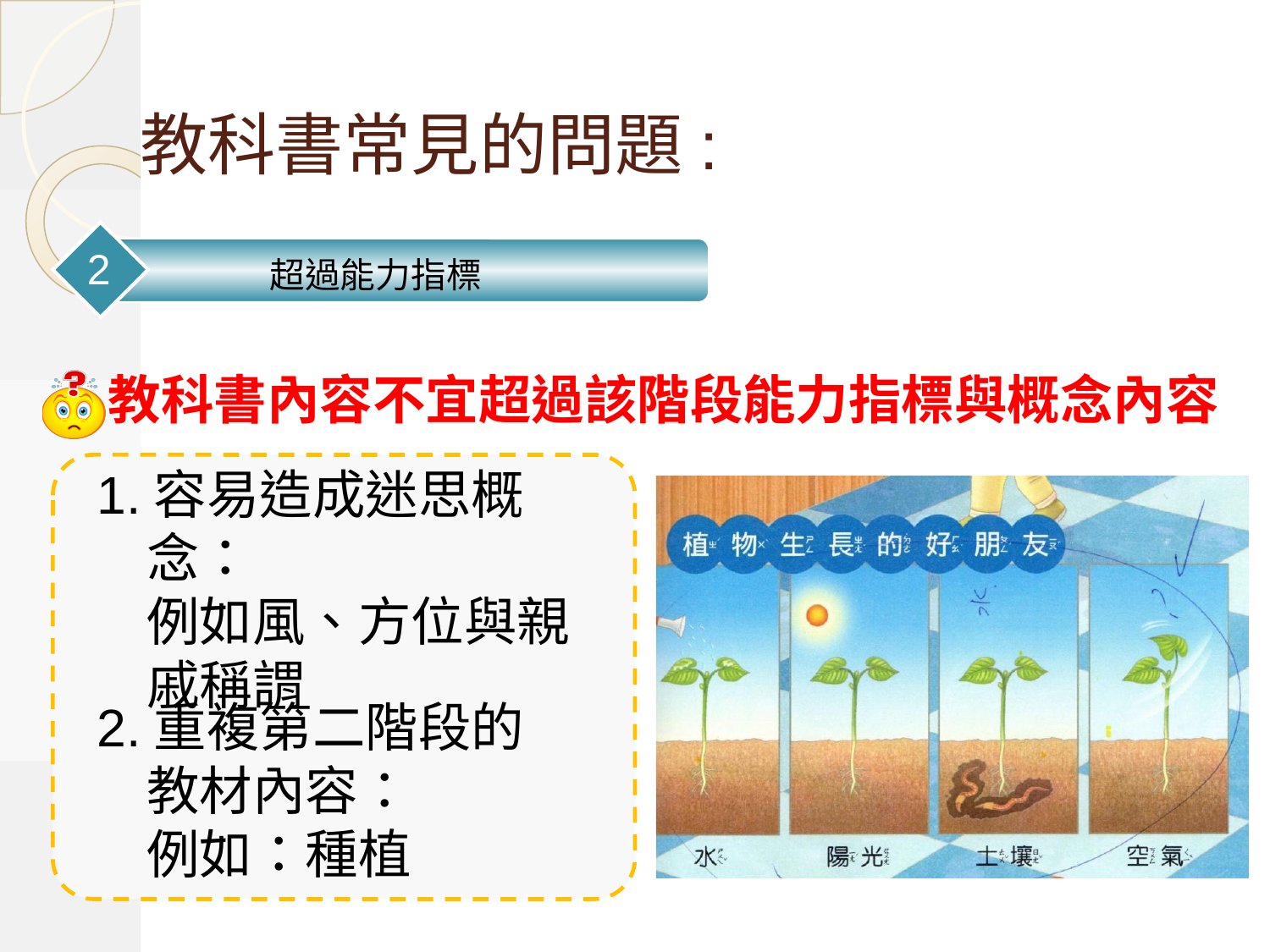

# 教科書常見的問題:

2

超過能力指標

T
教科書內容不宜超過該階段能力指標與概念內容

1.容易造成迷思概念：
例如風、方位與親戚稱謂

2.重複第二階段的教材內容：
例如：種植